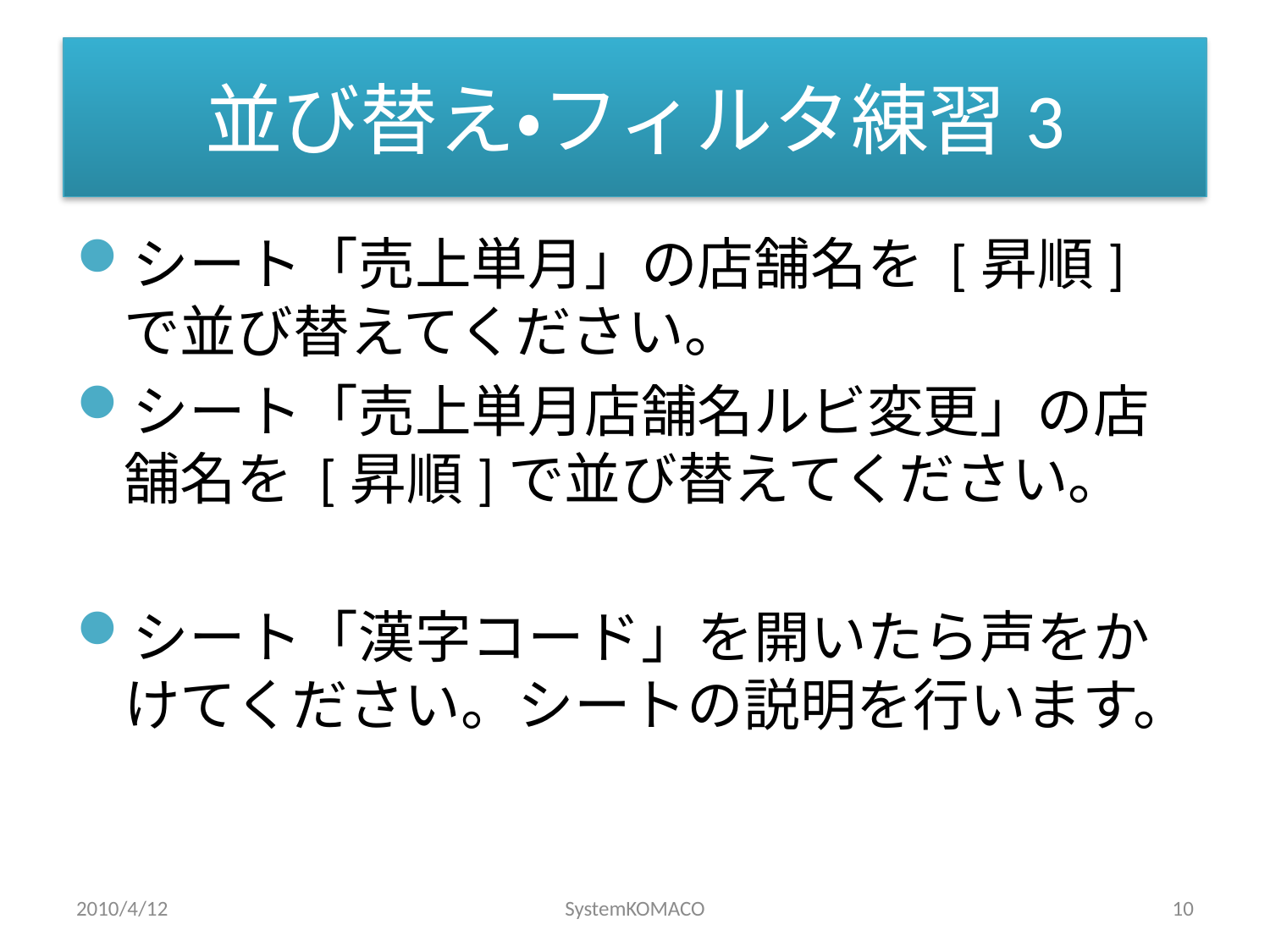

# 並び替え・フィルタ練習3
シート「売上単月」の店舗名を [昇順]で並び替えてください。
シート「売上単月店舗名ルビ変更」の店舗名を [昇順]で並び替えてください。

シート「漢字コード」を開いたら声をかけてください。シートの説明を行います。
2010/4/12
SystemKOMACO
10